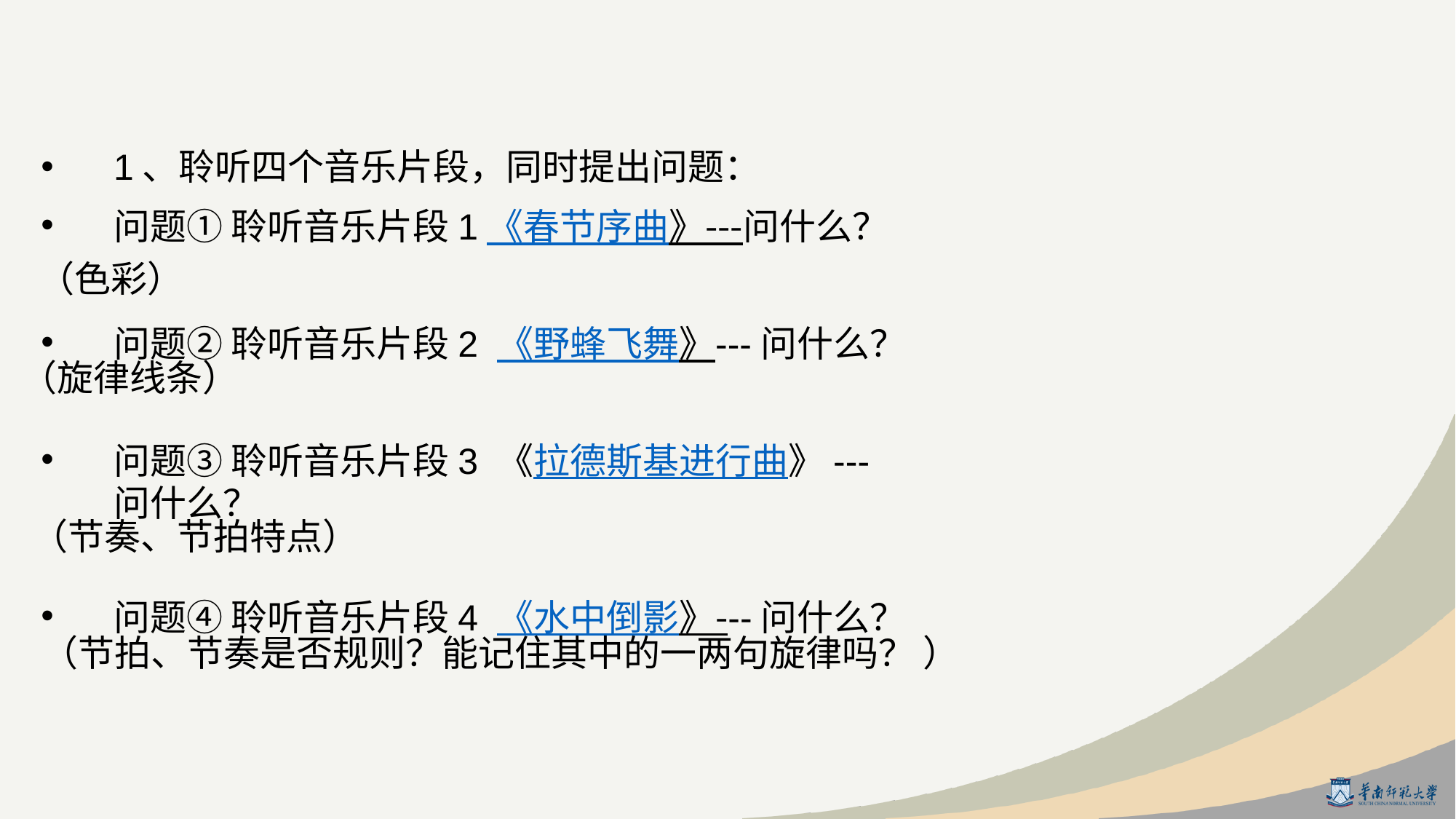

1、聆听四个音乐片段，同时提出问题：
问题① 聆听音乐片段1《春节序曲》---问什么？

问题② 聆听音乐片段2 《野蜂飞舞》---问什么？

问题③ 聆听音乐片段3 《拉德斯基进行曲》---问什么？

问题④ 聆听音乐片段4 《水中倒影》---问什么？

（色彩）
（旋律线条）
（节奏、节拍特点）
（节拍、节奏是否规则？能记住其中的一两句旋律吗？ ）